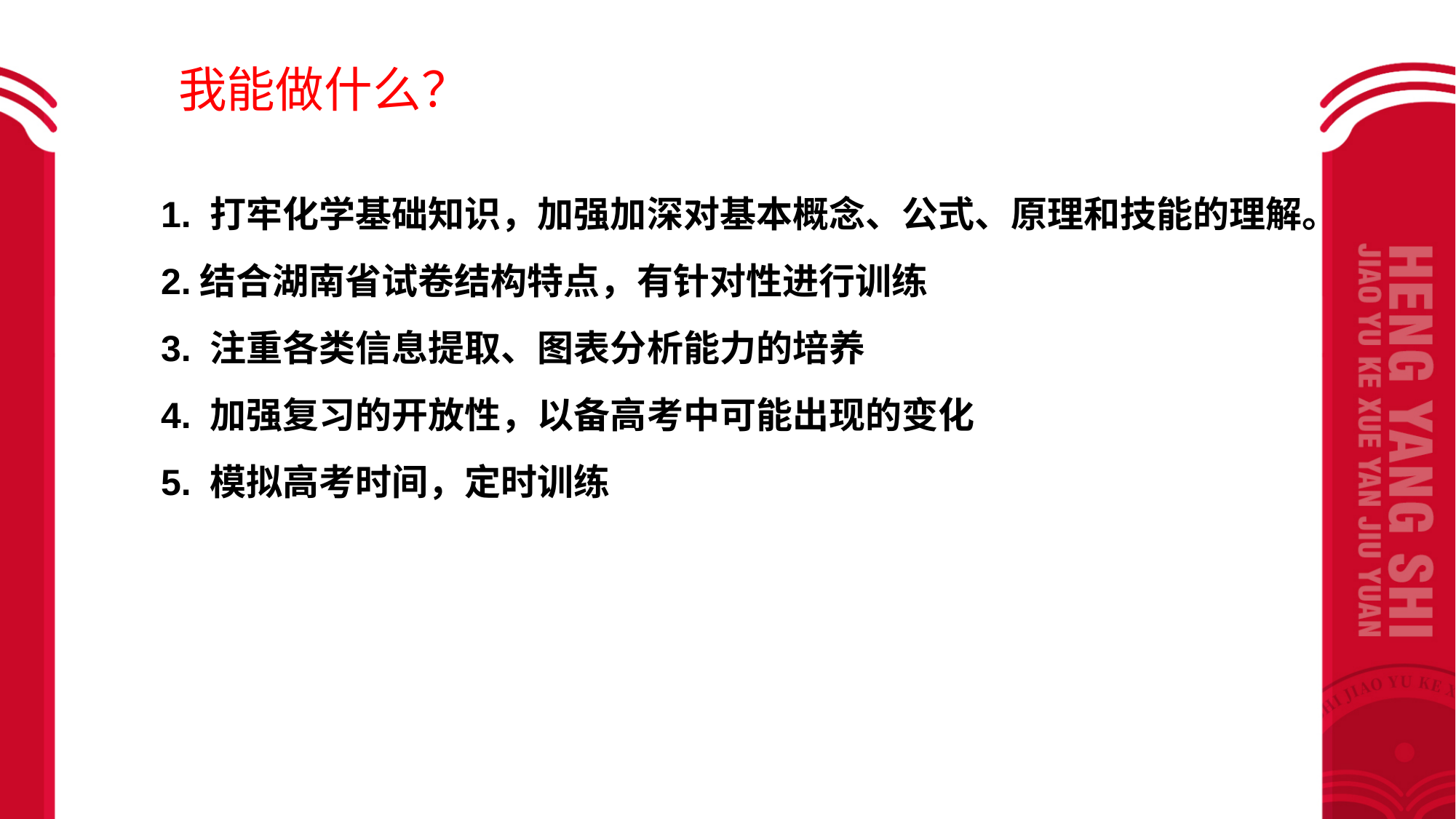

我能做什么？
1. 打牢化学基础知识，加强加深对基本概念、公式、原理和技能的理解。
2.结合湖南省试卷结构特点，有针对性进行训练
3. 注重各类信息提取、图表分析能力的培养
4. 加强复习的开放性，以备高考中可能出现的变化
5. 模拟高考时间，定时训练